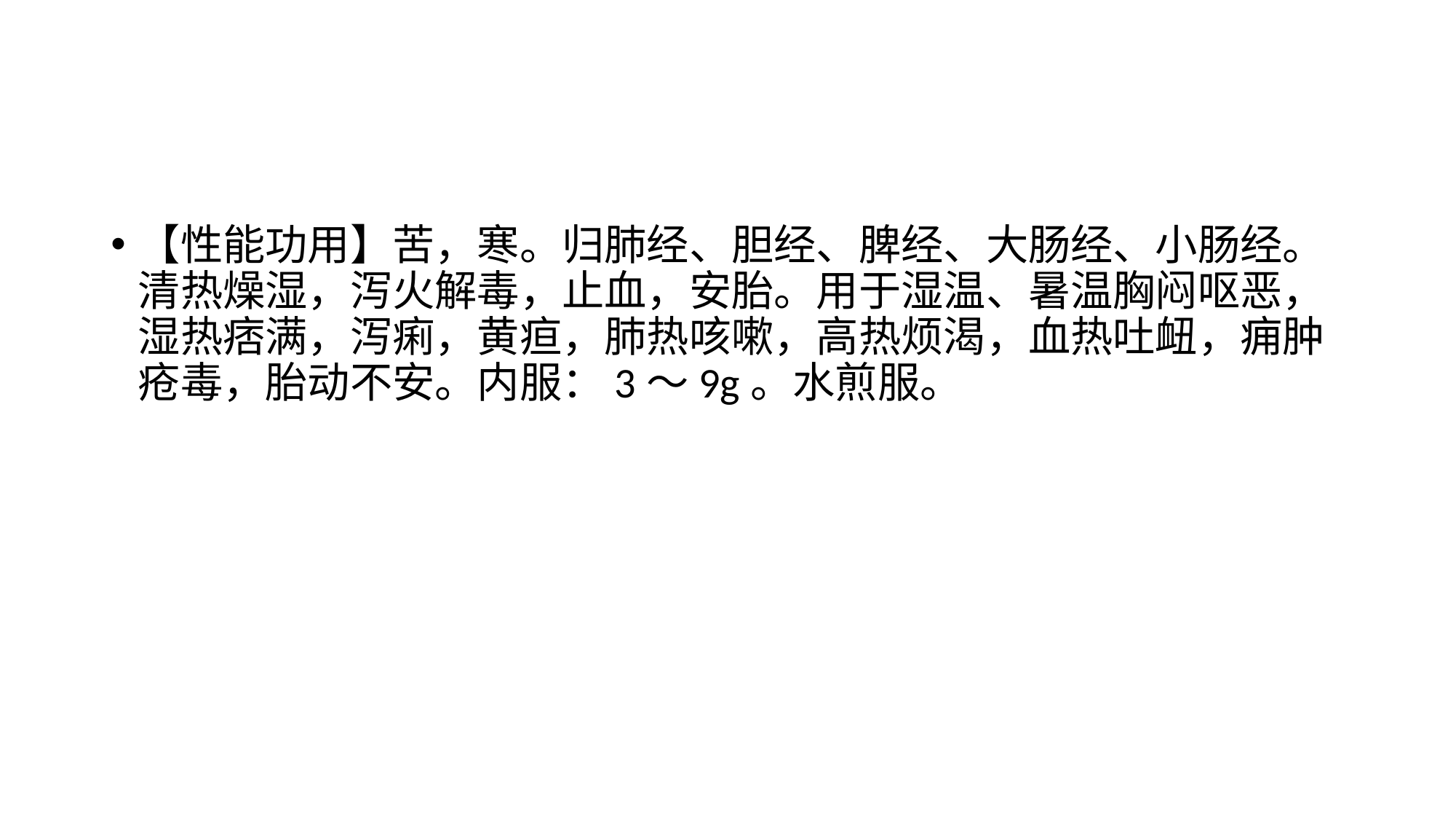

#
【性能功用】苦，寒。归肺经、胆经、脾经、大肠经、小肠经。清热燥湿，泻火解毒，止血，安胎。用于湿温、暑温胸闷呕恶，湿热痞满，泻痢，黄疸，肺热咳嗽，高热烦渴，血热吐衄，痈肿疮毒，胎动不安。内服：3～9g。水煎服。